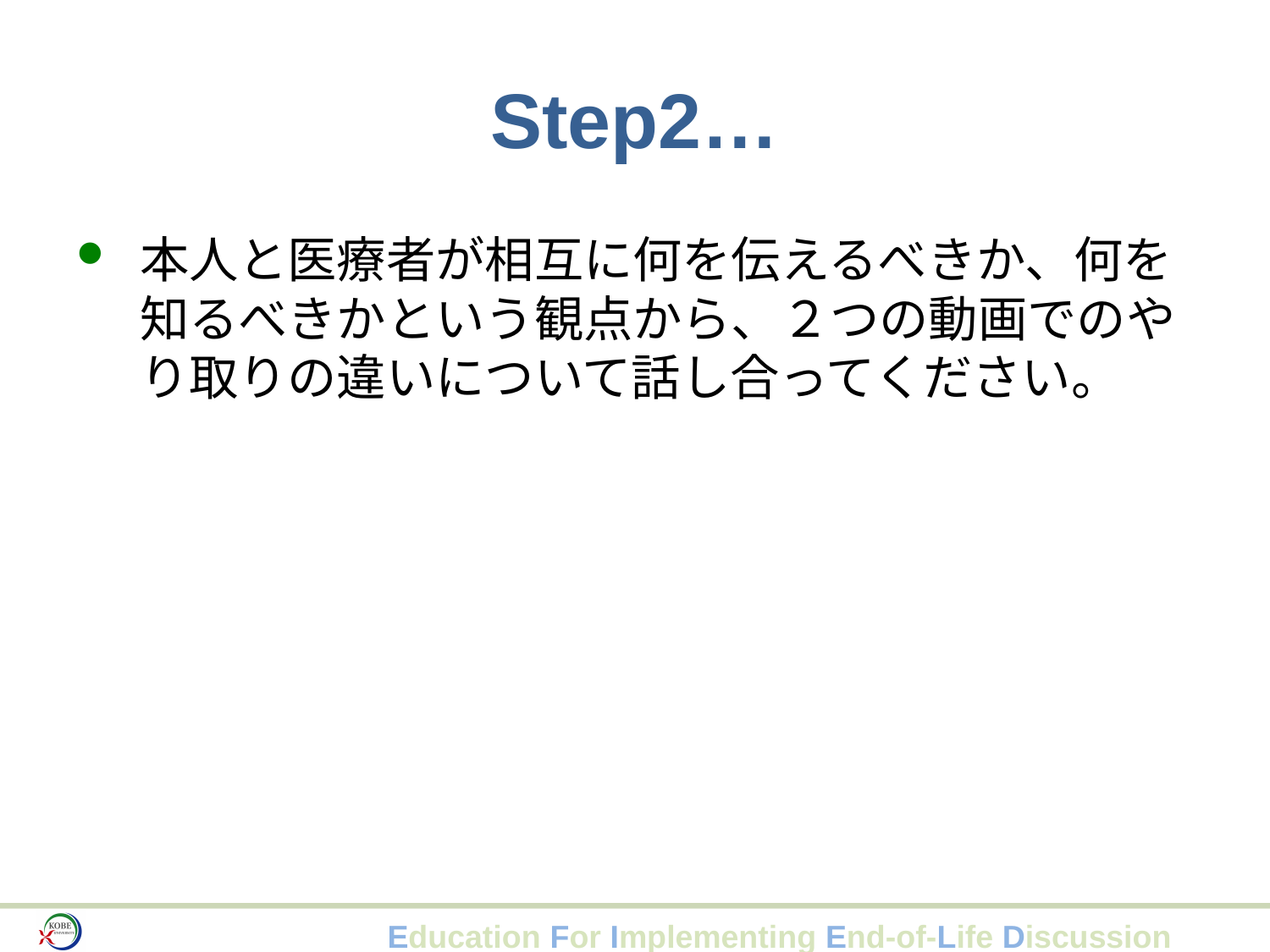

# Step2…
本人と医療者が相互に何を伝えるべきか、何を知るべきかという観点から、２つの動画でのやり取りの違いについて話し合ってください。